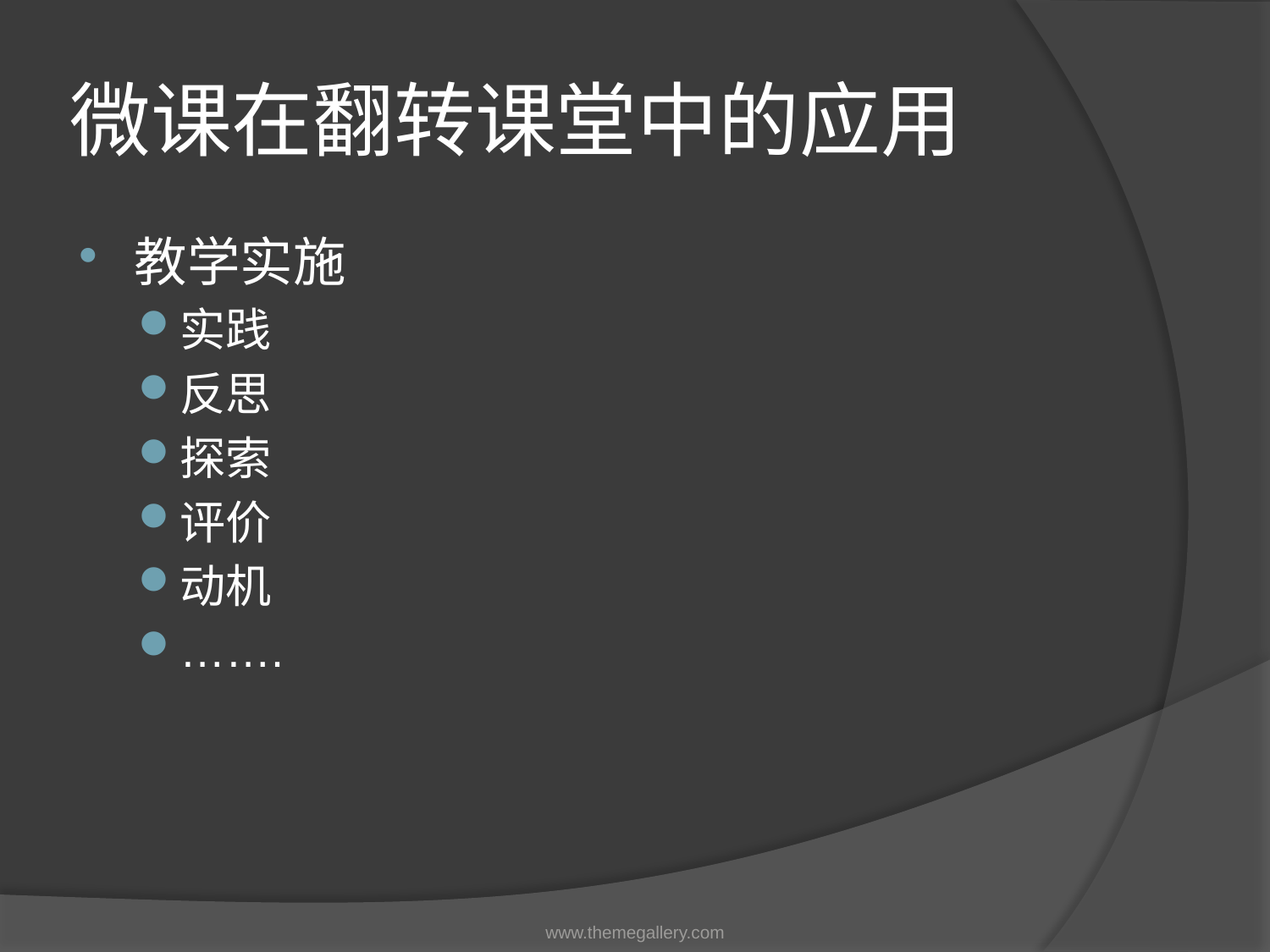

# 微课在翻转课堂中的应用
教学实施
实践
反思
探索
评价
动机
…….
www.themegallery.com